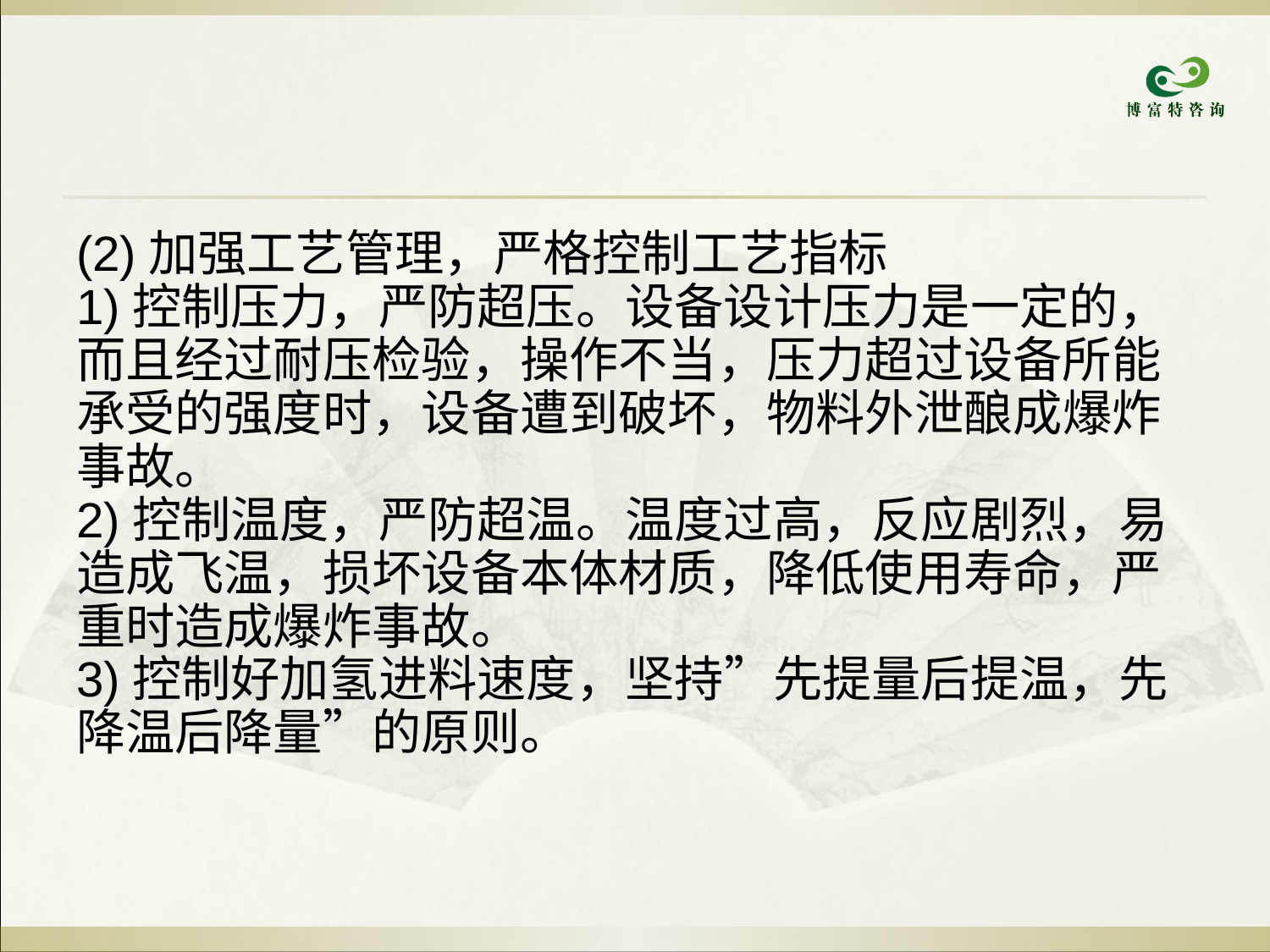

(2)加强工艺管理，严格控制工艺指标
1)控制压力，严防超压。设备设计压力是一定的，而且经过耐压检验，操作不当，压力超过设备所能承受的强度时，设备遭到破坏，物料外泄酿成爆炸事故。
2)控制温度，严防超温。温度过高，反应剧烈，易造成飞温，损坏设备本体材质，降低使用寿命，严重时造成爆炸事故。
3)控制好加氢进料速度，坚持”先提量后提温，先降温后降量”的原则。